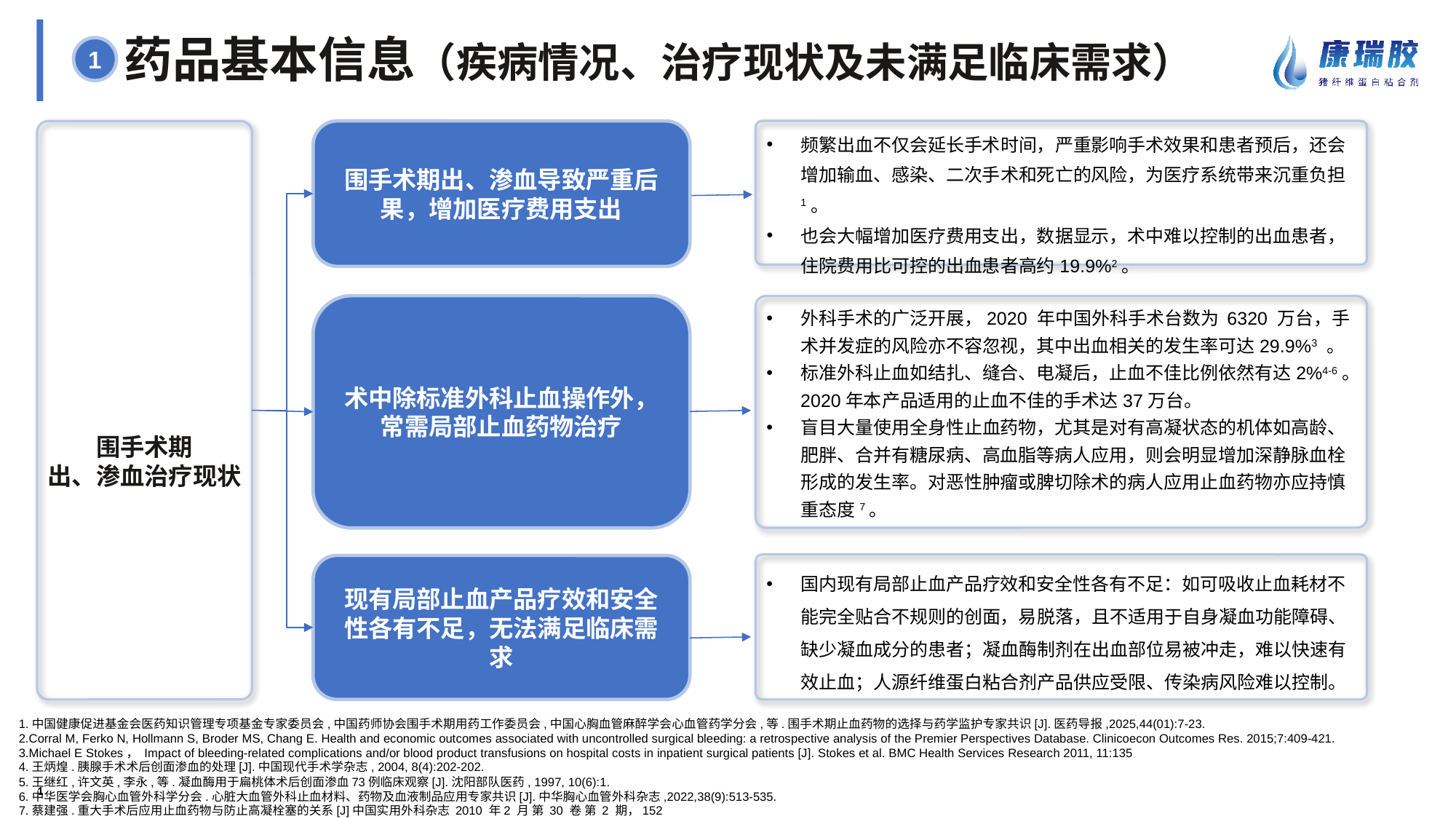

# 药品基本信息（疾病情况、治疗现状及未满足临床需求）
1
频繁出血不仅会延长手术时间，严重影响手术效果和患者预后，还会增加输血、感染、二次手术和死亡的风险，为医疗系统带来沉重负担1。
也会大幅增加医疗费用支出，数据显示，术中难以控制的出血患者， 住院费用比可控的出血患者高约19.9%2。
围手术期出、渗血导致严重后
果，增加医疗费用支出

术中除标准外科止血操作外，
常需局部止血药物治疗

外科手术的广泛开展，2020 年中国外科手术台数为 6320 万台，手术并发症的风险亦不容忽视，其中出血相关的发生率可达29.9%3 。
标准外科止血如结扎、缝合、电凝后，止血不佳比例依然有达2%4-6。 2020年本产品适用的止血不佳的手术达37万台。
盲目大量使用全身性止血药物，尤其是对有高凝状态的机体如高龄、 肥胖、合并有糖尿病、高血脂等病人应用，则会明显增加深静脉血栓形成的发生率。对恶性肿瘤或脾切除术的病人应用止血药物亦应持慎重态度7。

现有局部止血产品疗效和安全
性各有不足，无法满足临床需
求
国内现有局部止血产品疗效和安全性各有不足：如可吸收止血耗材不能完全贴合不规则的创面，易脱落，且不适用于自身凝血功能障碍、缺少凝血成分的患者；凝血酶制剂在出血部位易被冲走，难以快速有效止血；人源纤维蛋白粘合剂产品供应受限、传染病风险难以控制。

围手术期
出、渗血治疗现状
1.中国健康促进基金会医药知识管理专项基金专家委员会,中国药师协会围手术期用药工作委员会,中国心胸血管麻醉学会心血管药学分会,等.围手术期止血药物的选择与药学监护专家共识[J].医药导报,2025,44(01):7-23.
2.Corral M, Ferko N, Hollmann S, Broder MS, Chang E. Health and economic outcomes associated with uncontrolled surgical bleeding: a retrospective analysis of the Premier Perspectives Database. Clinicoecon Outcomes Res. 2015;7:409-421.
3.Michael E Stokes， Impact of bleeding-related complications and/or blood product transfusions on hospital costs in inpatient surgical patients [J]. Stokes et al. BMC Health Services Research 2011, 11:135
4.王炳煌.胰腺手术术后创面渗血的处理[J].中国现代手术学杂志, 2004, 8(4):202-202.
5.王继红,许文英,李永,等.凝血酶用于扁桃体术后创面渗血73例临床观察[J].沈阳部队医药, 1997, 10(6):1.
6.中华医学会胸心血管外科学分会.心脏大血管外科止血材料、药物及血液制品应用专家共识[J].中华胸心血管外科杂志,2022,38(9):513-535.
7.蔡建强.重大手术后应用止血药物与防止高凝栓塞的关系[J]中国实用外科杂志 2010 年2 月 第 30 卷 第 2 期，152
1